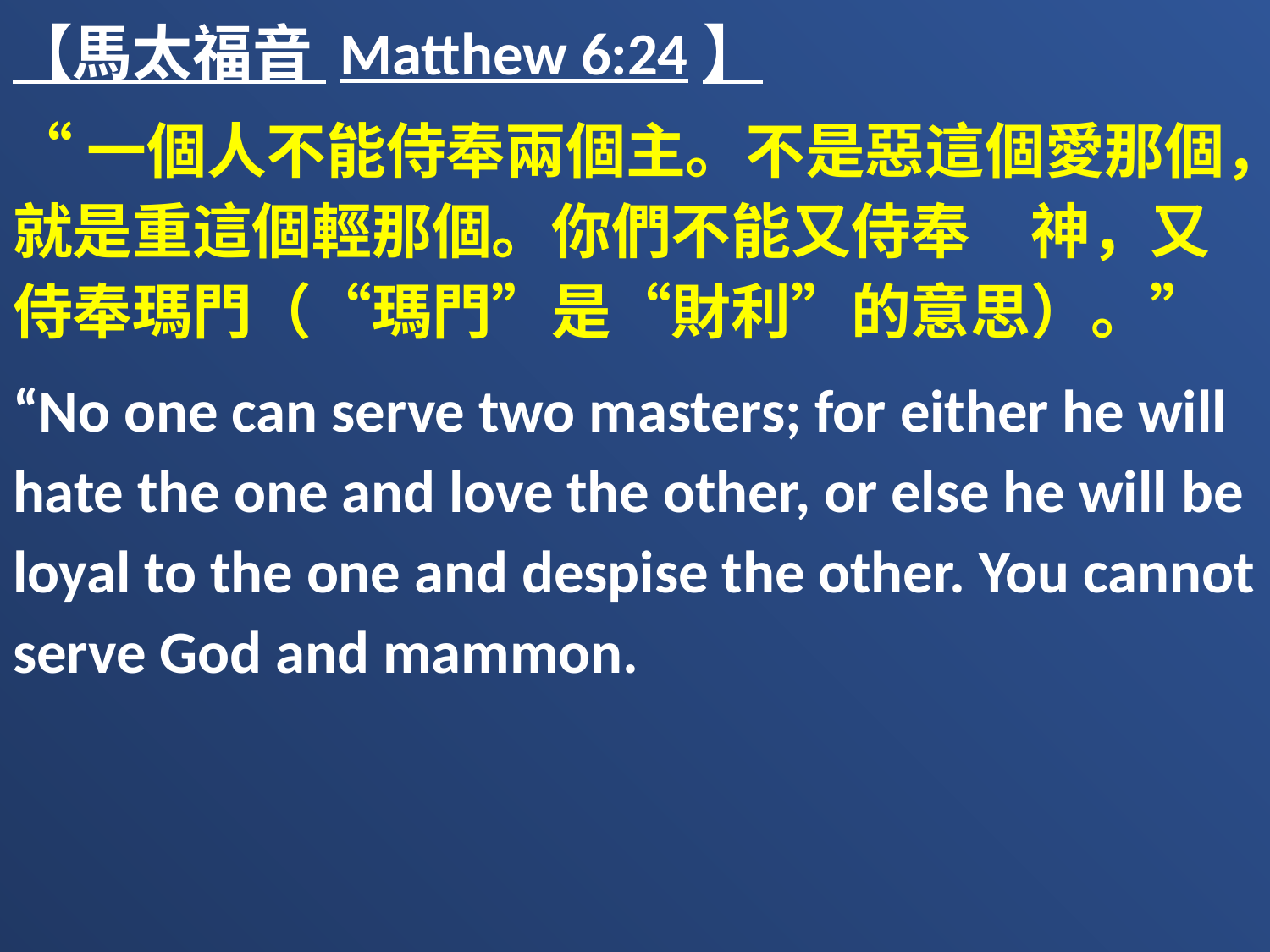

【馬太福音 Matthew 6:24】
“一個人不能侍奉兩個主。不是惡這個愛那個，就是重這個輕那個。你們不能又侍奉　神，又侍奉瑪門（“瑪門”是“財利”的意思）。”
“No one can serve two masters; for either he will hate the one and love the other, or else he will be loyal to the one and despise the other. You cannot serve God and mammon.